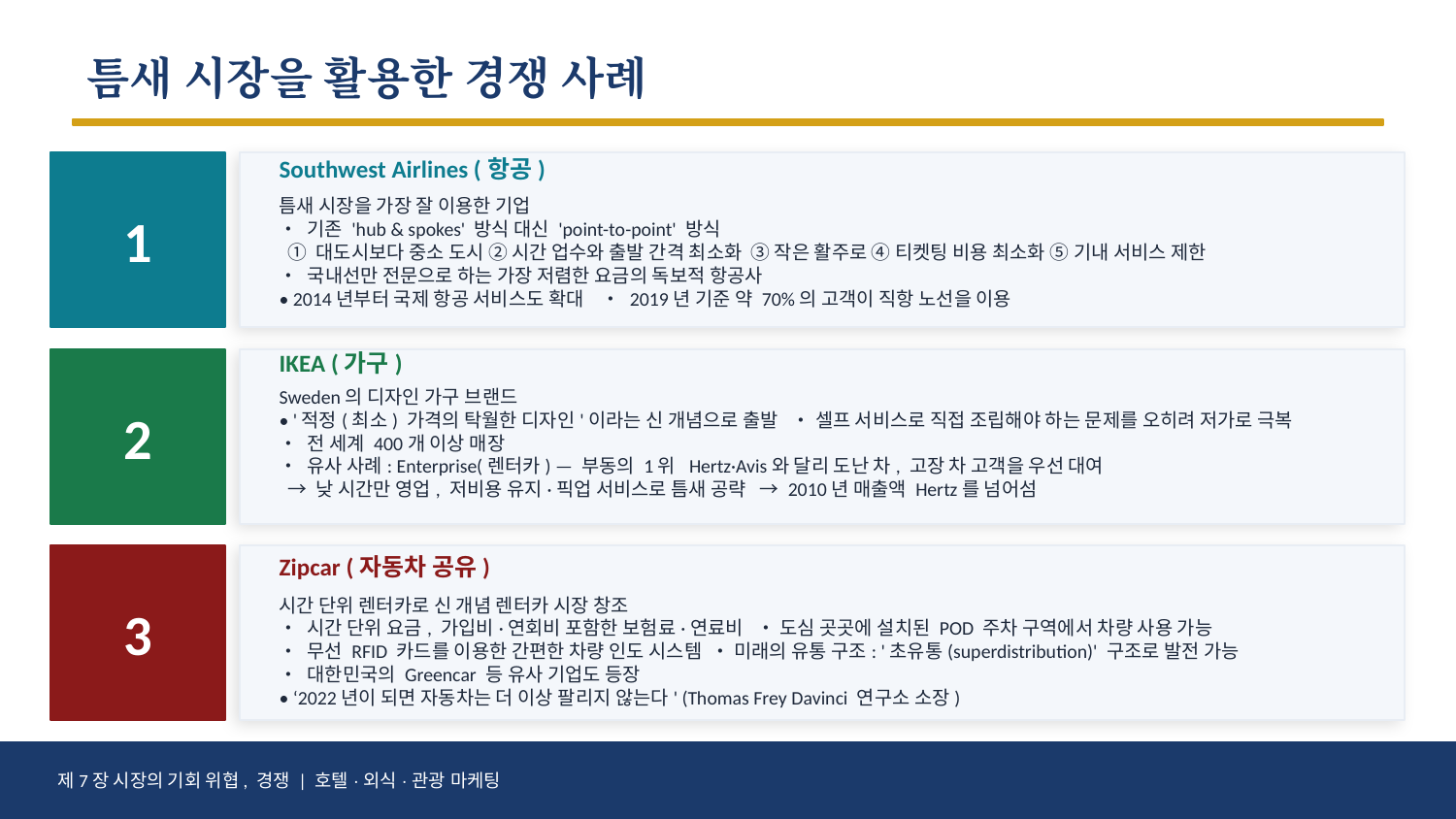

틈새 시장을 활용한 경쟁 사례

Southwest Airlines (항공)

1

틈새 시장을 가장 잘 이용한 기업
• 기존 'hub & spokes' 방식 대신 'point-to-point' 방식
  ① 대도시보다 중소 도시 ② 시간 업수와 출발 간격 최소화  ③ 작은 활주로 ④ 티켓팅 비용 최소화 ⑤ 기내 서비스 제한
• 국내선만 전문으로 하는 가장 저렴한 요금의 독보적 항공사
• 2014년부터 국제 항공 서비스도 확대    • 2019년 기준 약 70%의 고객이 직항 노선을 이용
IKEA (가구)

2

Sweden의 디자인 가구 브랜드
• '적정(최소) 가격의 탁월한 디자인'이라는 신 개념으로 출발   • 셀프 서비스로 직접 조립해야 하는 문제를 오히려 저가로 극복
• 전 세계 400개 이상 매장
• 유사 사례: Enterprise(렌터카) — 부동의 1위  Hertz·Avis와 달리 도난 차, 고장 차 고객을 우선 대여
  → 낮 시간만 영업, 저비용 유지·픽업 서비스로 틈새 공략   → 2010년 매출액 Hertz를 넘어섬
Zipcar (자동차 공유)

3

시간 단위 렌터카로 신 개념 렌터카 시장 창조
• 시간 단위 요금, 가입비·연회비 포함한 보험료·연료비   • 도심 곳곳에 설치된 POD 주차 구역에서 차량 사용 가능
• 무선 RFID 카드를 이용한 간편한 차량 인도 시스템  • 미래의 유통 구조: '초유통(superdistribution)' 구조로 발전 가능
• 대한민국의 Greencar 등 유사 기업도 등장
• ‘2022년이 되면 자동차는 더 이상 팔리지 않는다' (Thomas Frey Davinci 연구소 소장)

제7장 시장의 기회 위협, 경쟁 | 호텔·외식·관광 마케팅